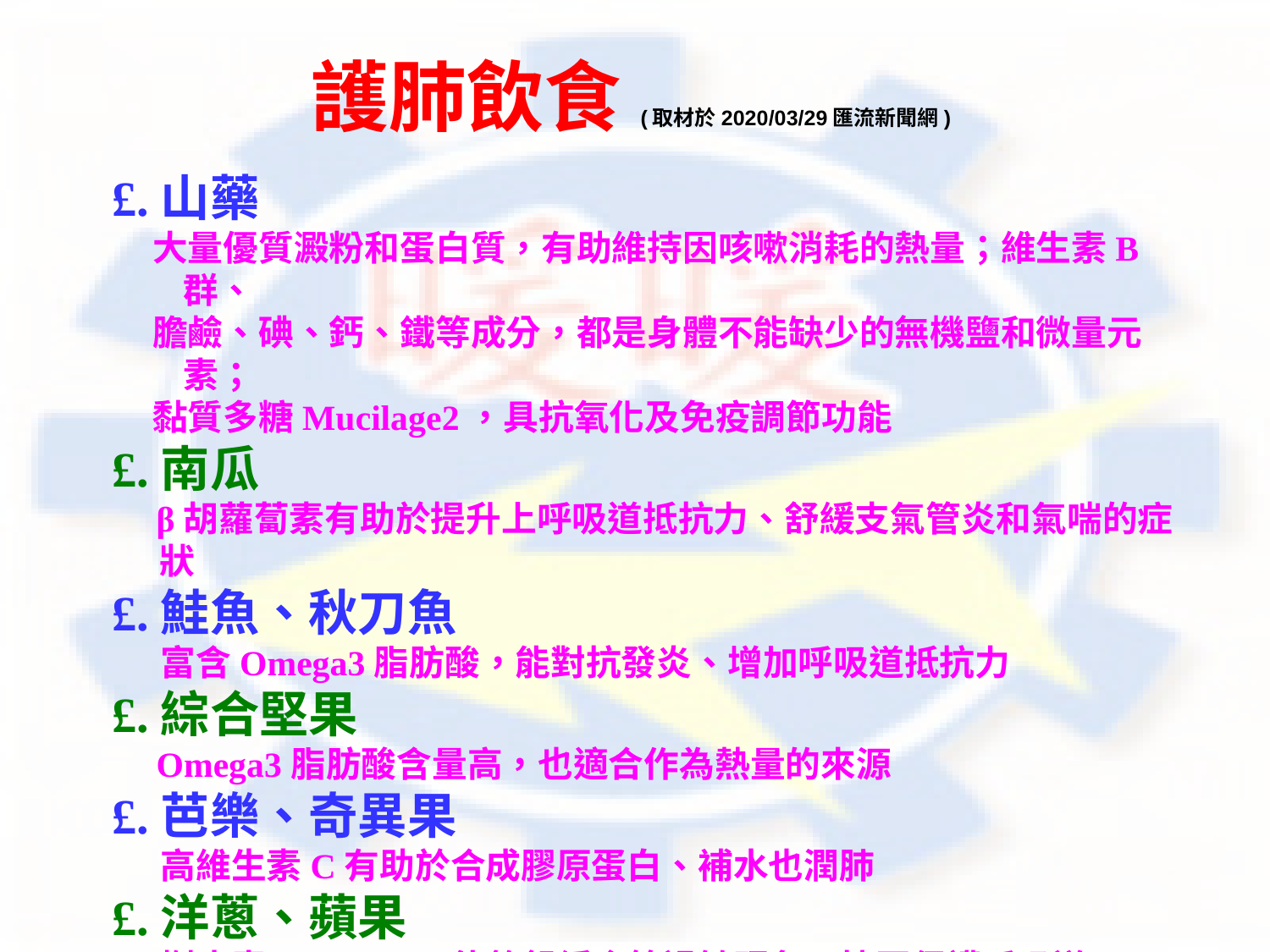

# 護肺飲食(取材於2020/03/29匯流新聞網)
£.山藥
    大量優質澱粉和蛋白質，有助維持因咳嗽消耗的熱量；維生素B群、
    膽鹼、碘、鈣、鐵等成分，都是身體不能缺少的無機鹽和微量元素；
    黏質多糖Mucilage2，具抗氧化及免疫調節功能
£.南瓜
     β胡蘿蔔素有助於提升上呼吸道抵抗力、舒緩支氣管炎和氣喘的症狀
£.鮭魚、秋刀魚
     富含Omega3脂肪酸，能對抗發炎、增加呼吸道抵抗力
£.綜合堅果
     Omega3脂肪酸含量高，也適合作為熱量的來源
£.芭樂、奇異果
     高維生素C有助於合成膠原蛋白、補水也潤肺
£.洋蔥、蘋果
     槲皮素Quercetin3能夠舒緩企管過敏現象、協同保護呼吸道